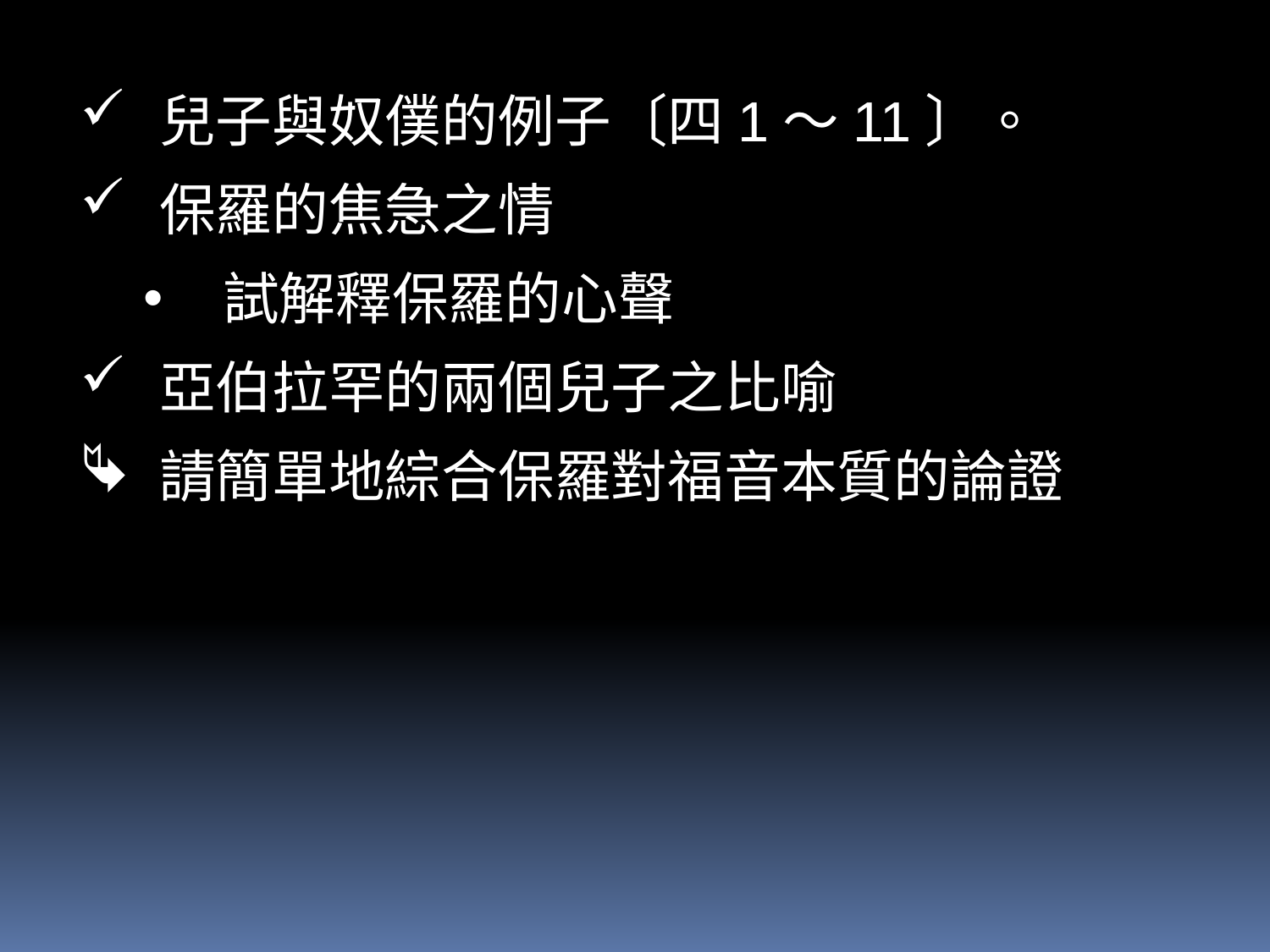

兒子與奴僕的例子〔四1～11〕。
保羅的焦急之情
試解釋保羅的心聲
亞伯拉罕的兩個兒子之比喻
請簡單地綜合保羅對福音本質的論證